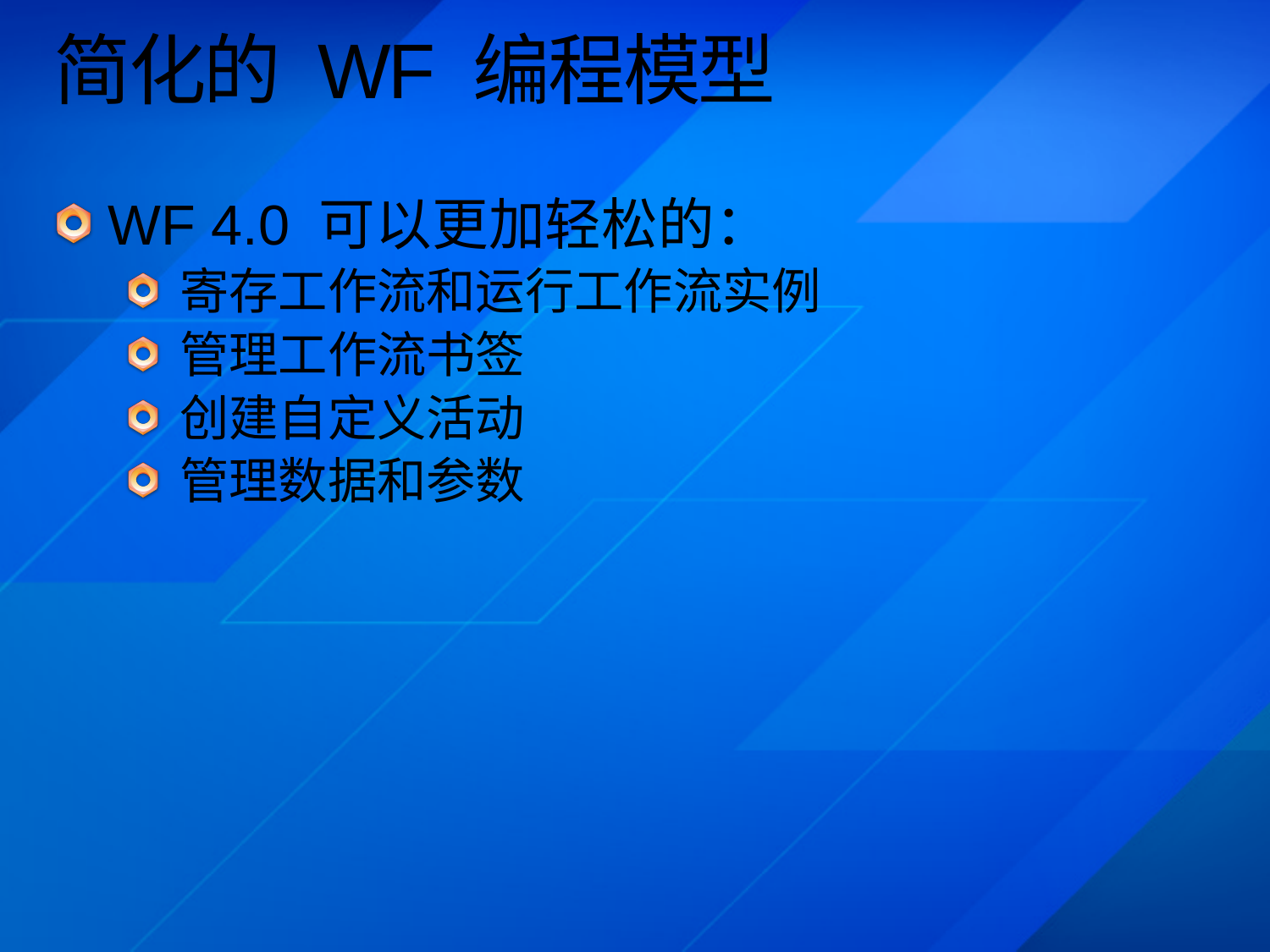

# 简化的 WF 编程模型
WF 4.0 可以更加轻松的：
寄存工作流和运行工作流实例
管理工作流书签
创建自定义活动
管理数据和参数